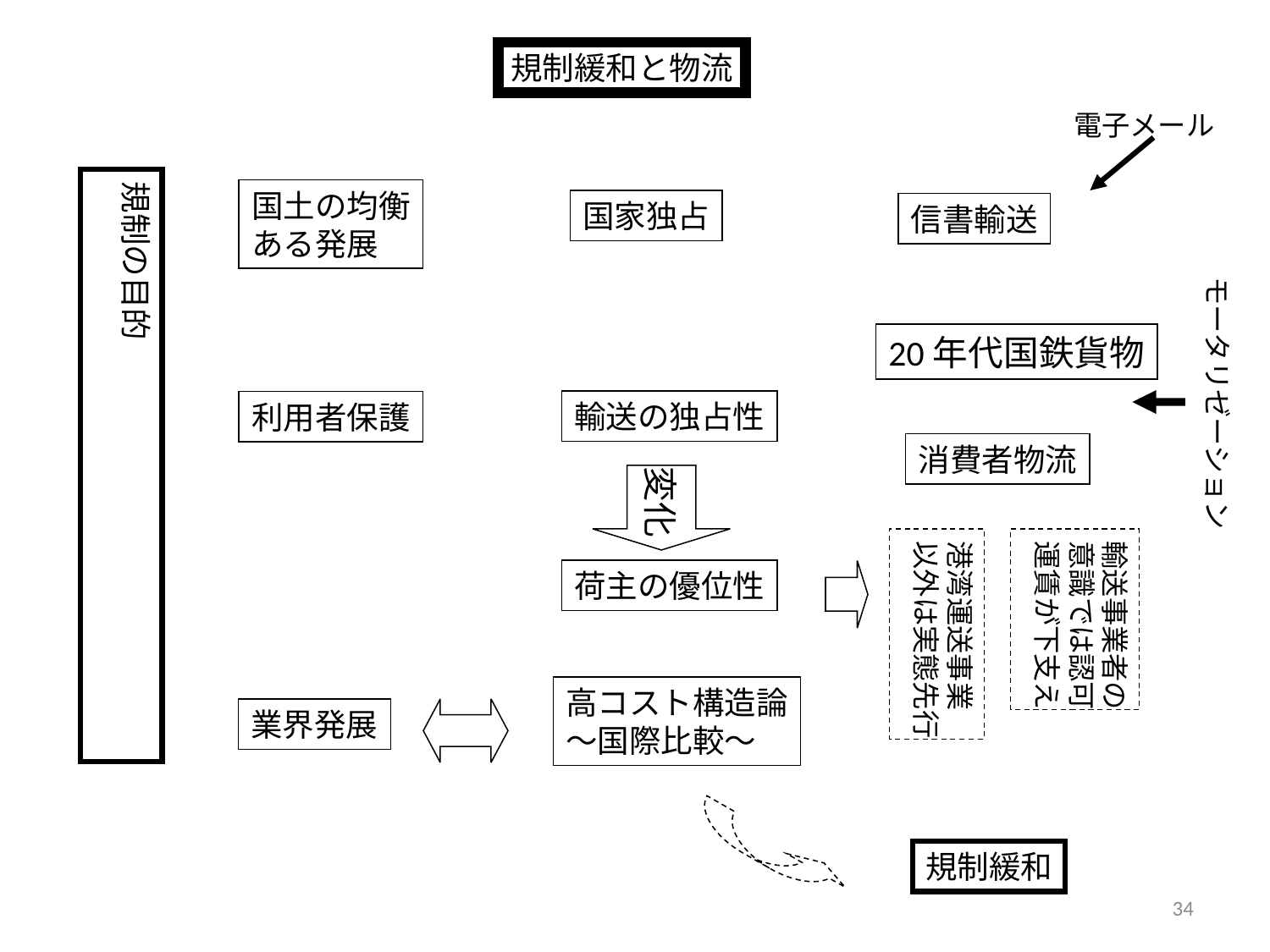

規制緩和と物流
電子メール

規制の目的
国土の均衡
ある発展
国家独占
信書輸送
モータリゼーション
20年代国鉄貨物
輸送の独占性
利用者保護

消費者物流
変化
港湾運送事業
以外は実態先行
輸送事業者の
意識では認可
運賃が下支え
荷主の優位性

高コスト構造論
～国際比較～
業界発展

規制緩和
34